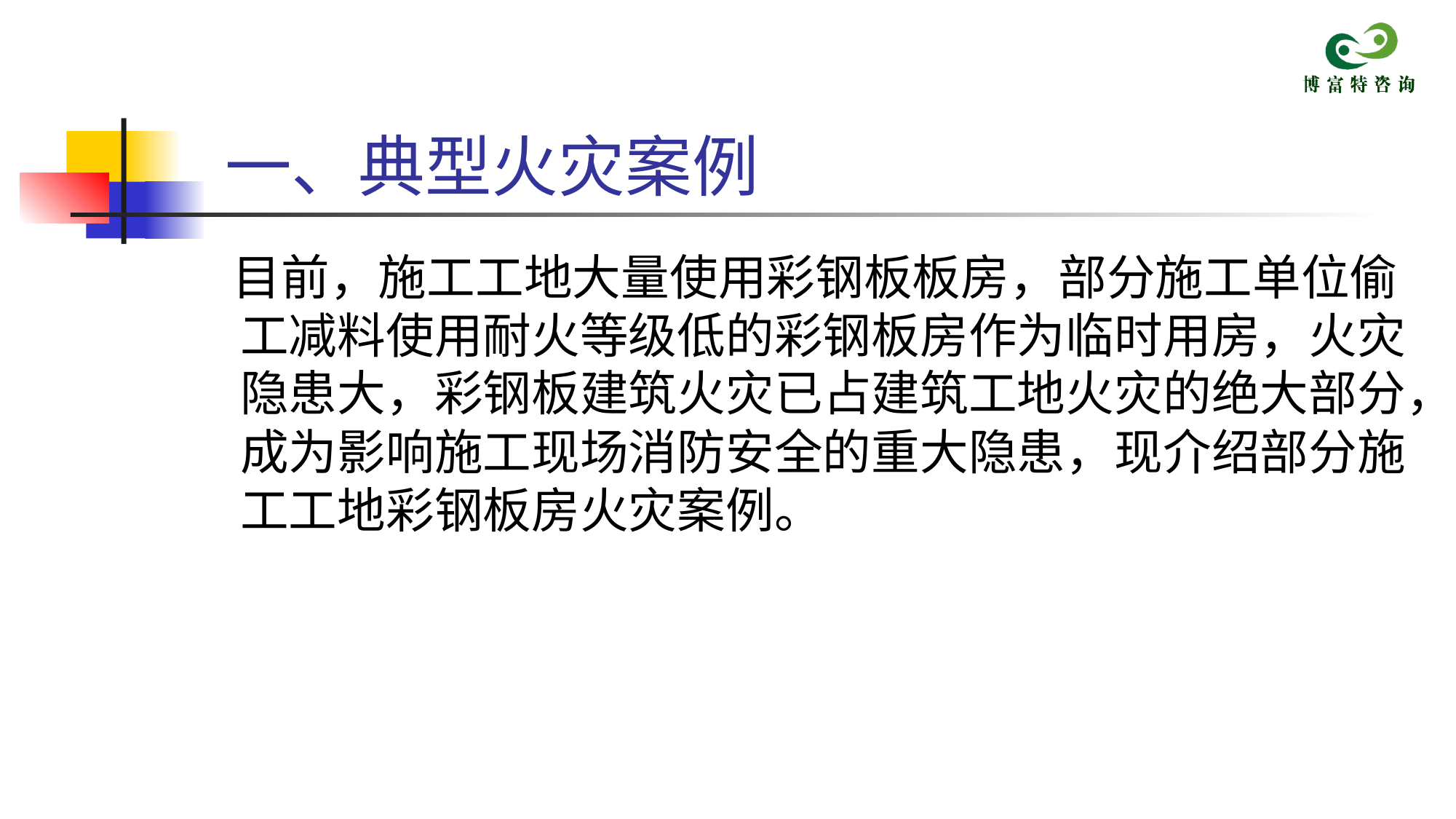

# 一、典型火灾案例
  目前，施工工地大量使用彩钢板板房，部分施工单位偷工减料使用耐火等级低的彩钢板房作为临时用房，火灾隐患大，彩钢板建筑火灾已占建筑工地火灾的绝大部分，成为影响施工现场消防安全的重大隐患，现介绍部分施工工地彩钢板房火灾案例。